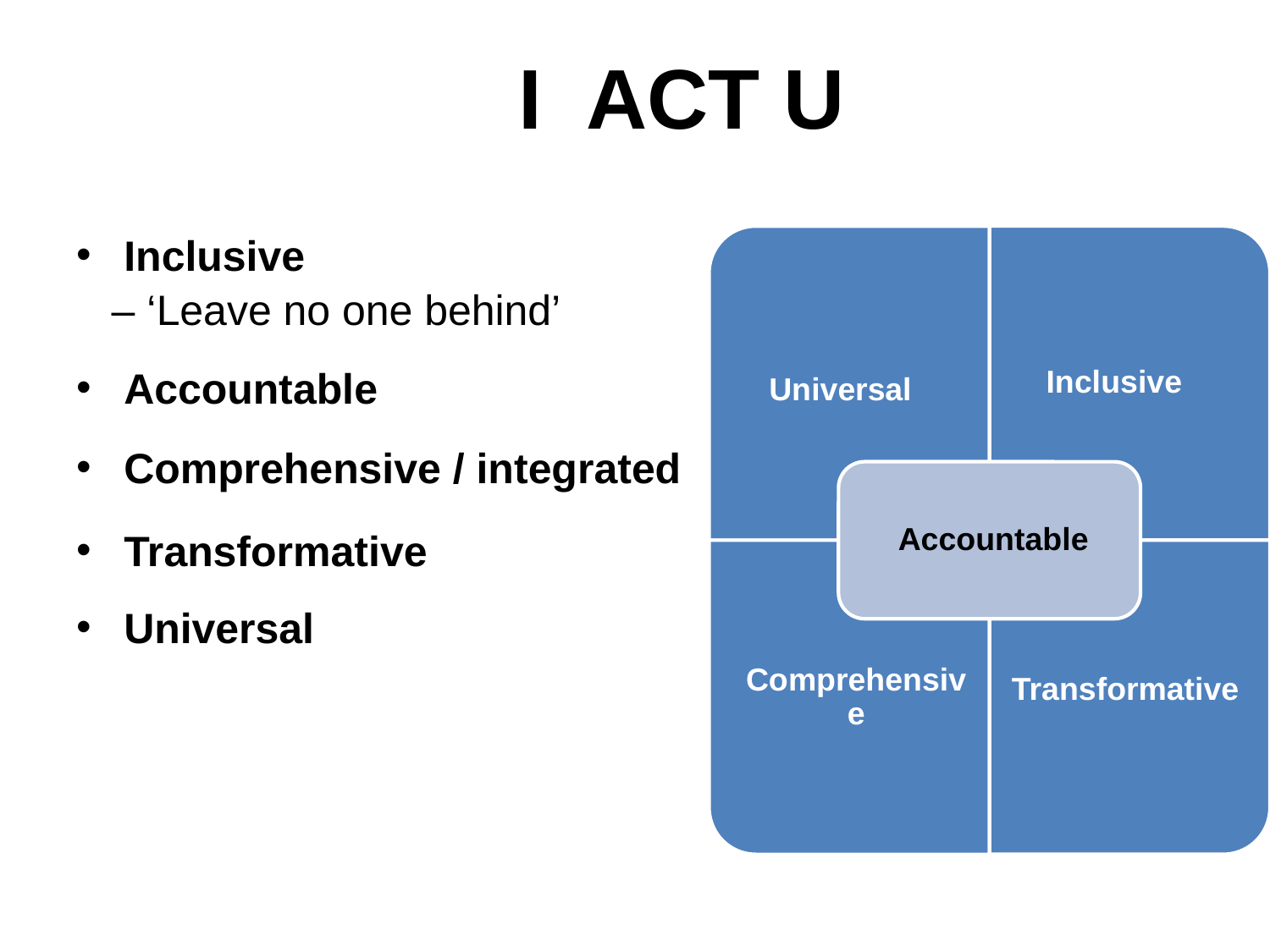

SDGs 특성 – “I I  ACT U U”
#
Inclusive
   – ‘Leave no one behind’

Accountable

Comprehensive / integrated

Transformative

Universal

Universal
Inclusive
Comprehensive
Transformative
Accountable